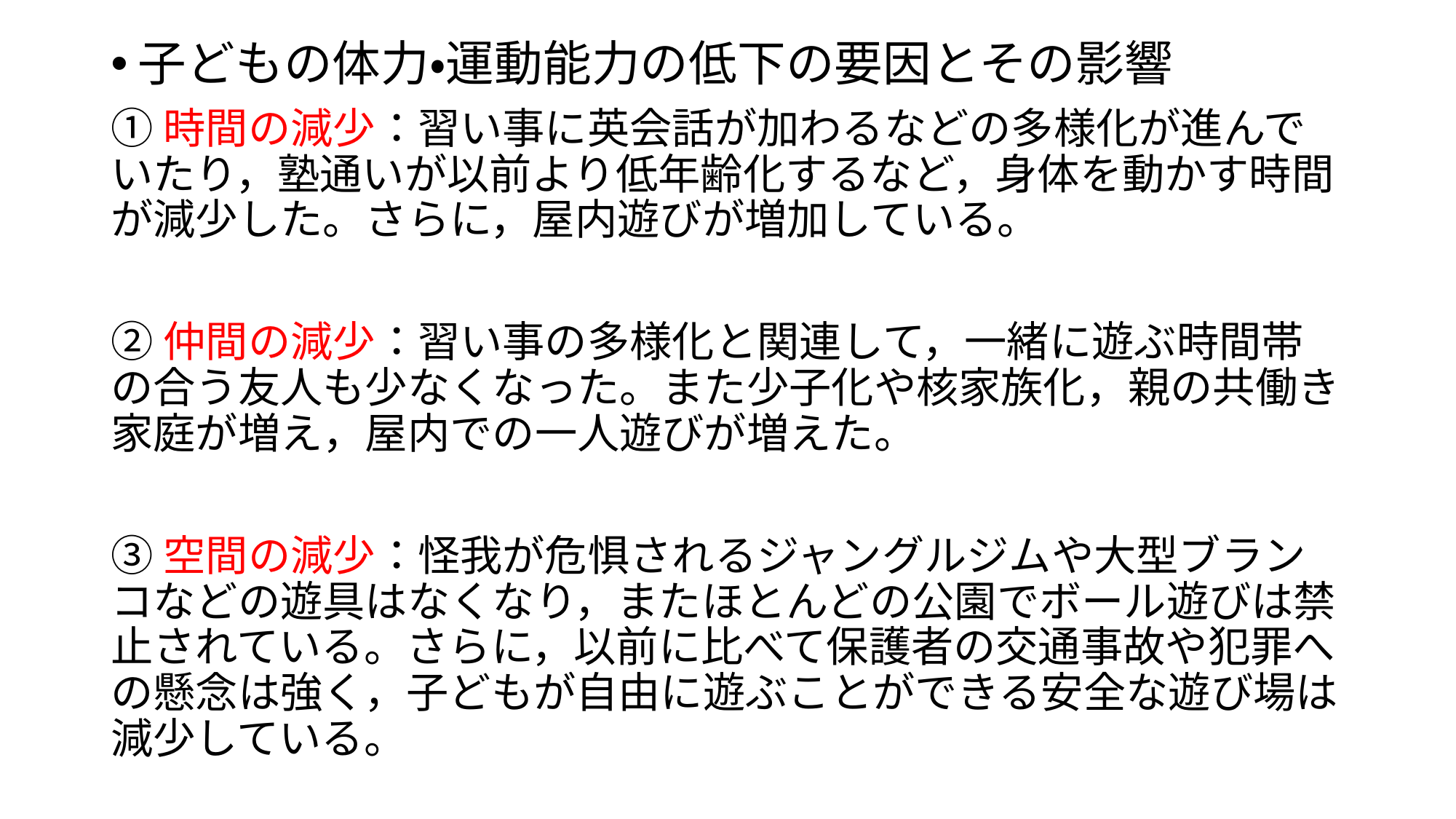

子どもの体力・運動能力の低下の要因とその影響
①時間の減少：習い事に英会話が加わるなどの多様化が進んでいたり，塾通いが以前より低年齢化するなど，身体を動かす時間が減少した。さらに，屋内遊びが増加している。

②仲間の減少：習い事の多様化と関連して，一緒に遊ぶ時間帯の合う友人も少なくなった。また少子化や核家族化，親の共働き家庭が増え，屋内での一人遊びが増えた。

③空間の減少：怪我が危惧されるジャングルジムや大型ブランコなどの遊具はなくなり，またほとんどの公園でボール遊びは禁止されている。さらに，以前に比べて保護者の交通事故や犯罪への懸念は強く，子どもが自由に遊ぶことができる安全な遊び場は減少している。